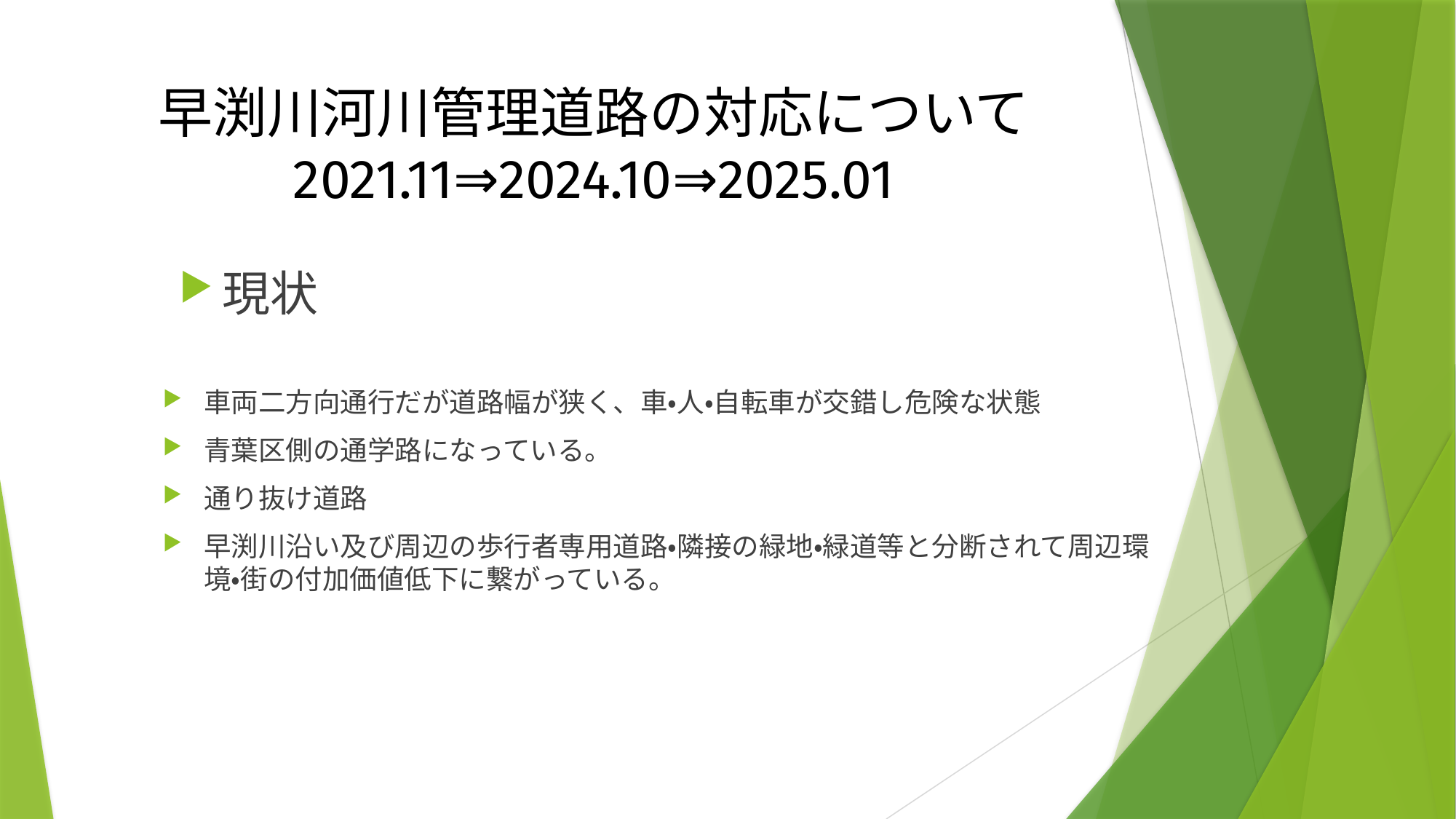

# 早渕川河川管理道路の対応について 2021.11⇒2024.10⇒2025.01
現状

車両二方向通行だが道路幅が狭く、車・人・自転車が交錯し危険な状態
青葉区側の通学路になっている。
通り抜け道路
早渕川沿い及び周辺の歩行者専用道路・隣接の緑地・緑道等と分断されて周辺環境・街の付加価値低下に繋がっている。